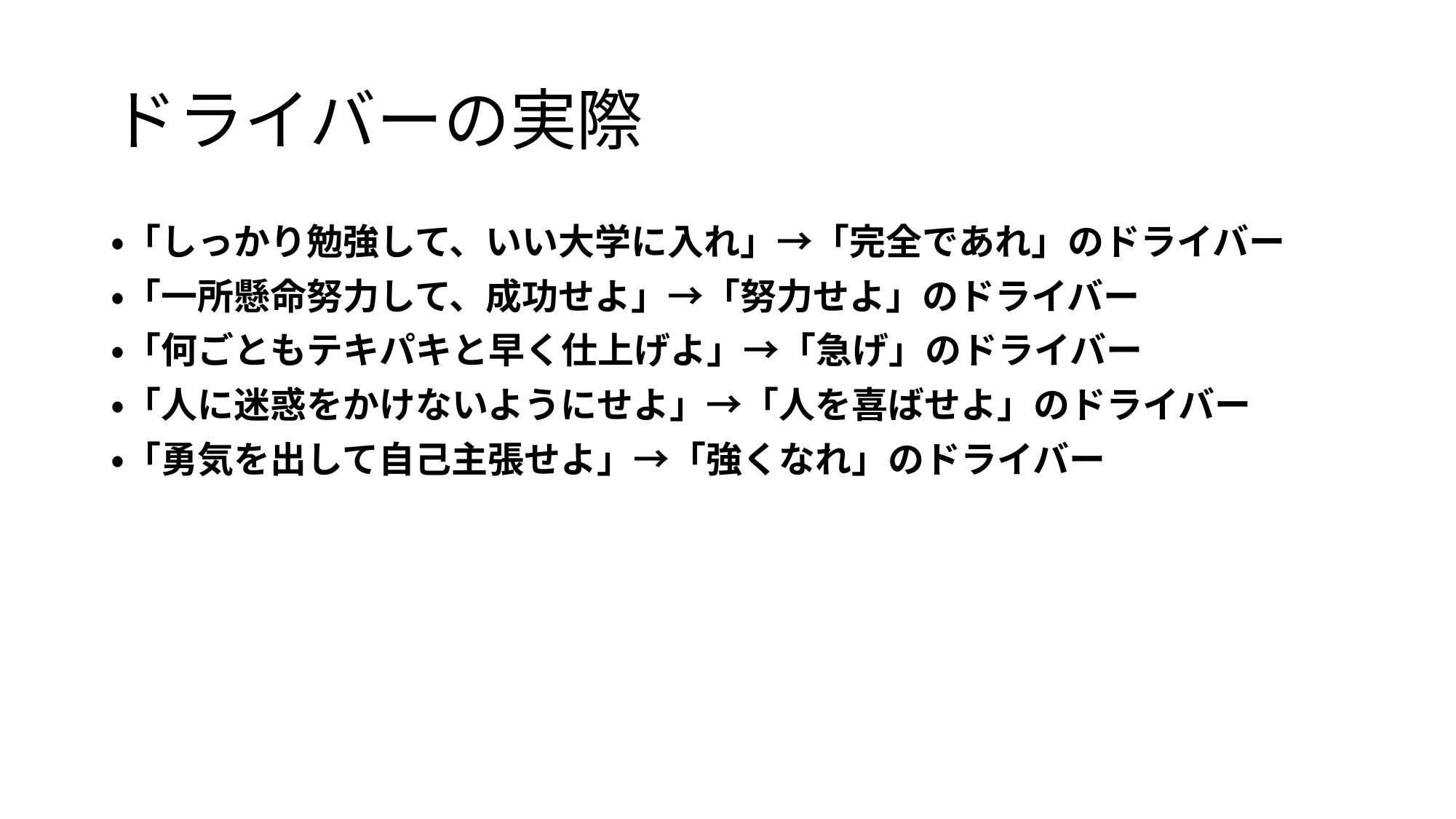

# ドライバーの実際
・「しっかり勉強して、いい大学に入れ」→「完全であれ」のドライバー
・「一所懸命努力して、成功せよ」→「努力せよ」のドライバー
・「何ごともテキパキと早く仕上げよ」→「急げ」のドライバー
・「人に迷惑をかけないようにせよ」→「人を喜ばせよ」のドライバー
・「勇気を出して自己主張せよ」→「強くなれ」のドライバー